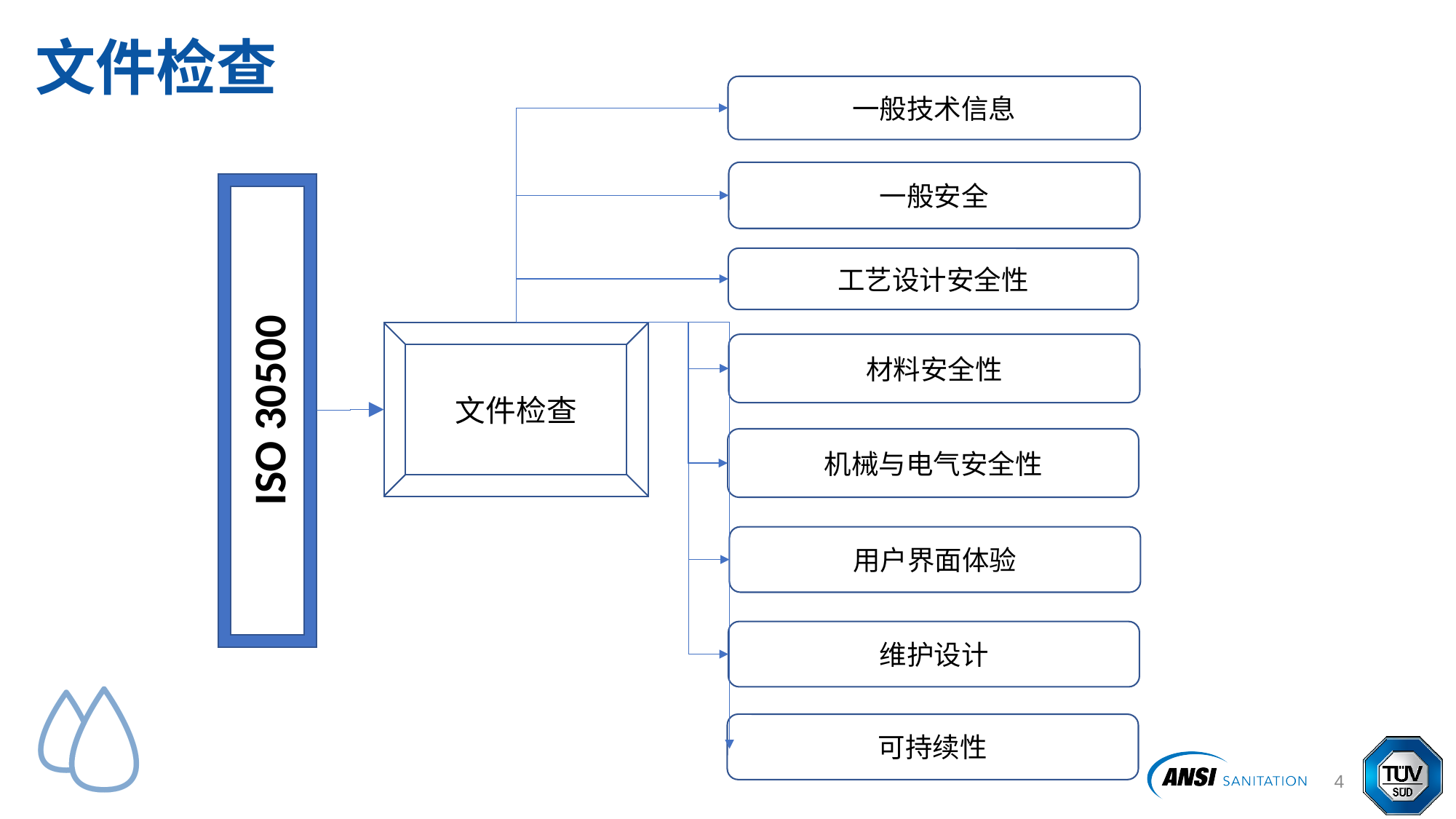

# 文件检查
一般技术信息
一般安全
ISO 30500
工艺设计安全性
文件检查
材料安全性
机械与电气安全性
用户界面体验
维护设计
可持续性
4